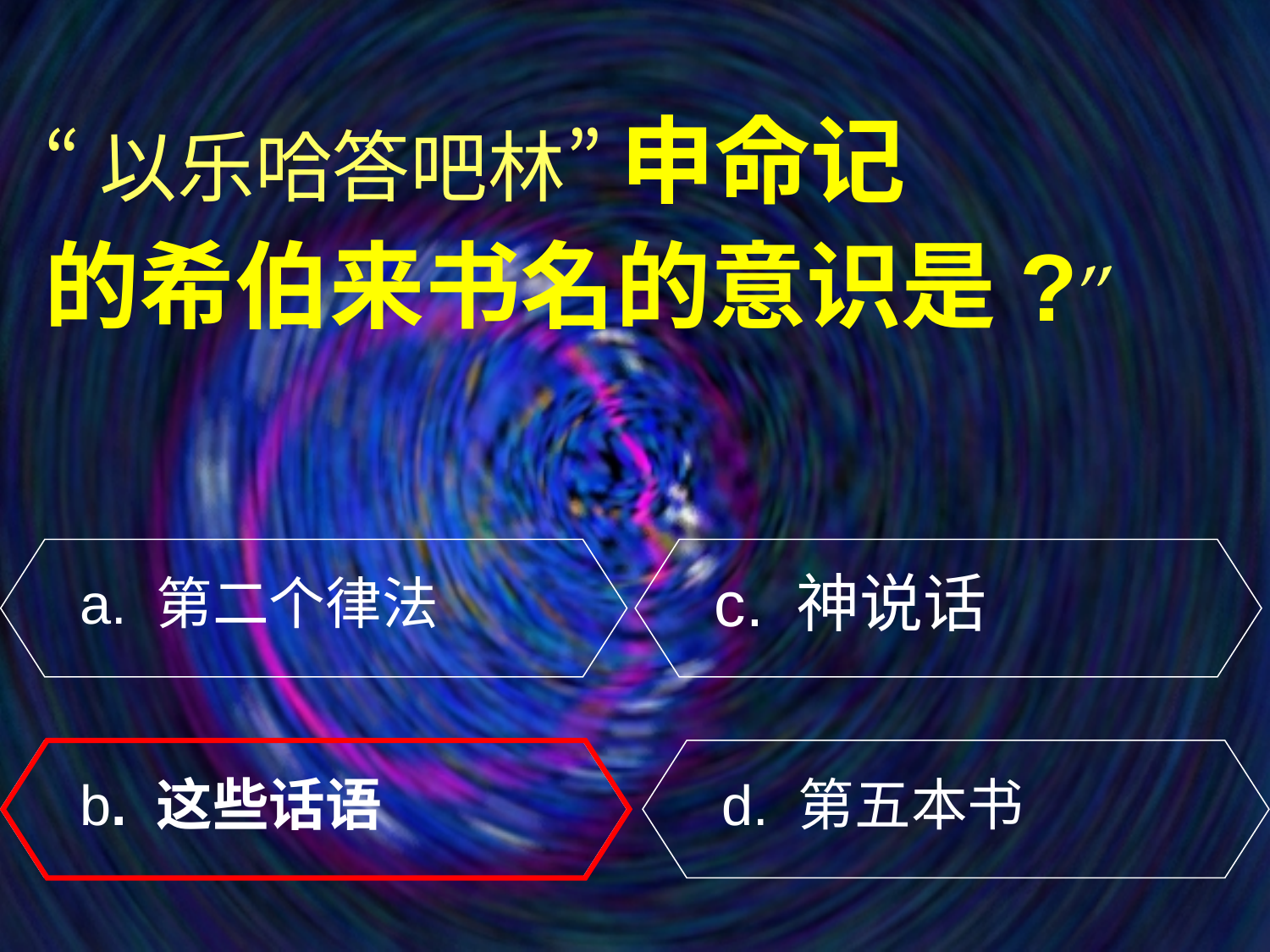

“以乐哈答吧林” 申命记
的希伯来书名的意识是?”
a. 第二个律法
c. 神说话
b. 这些话语

d. 第五本书